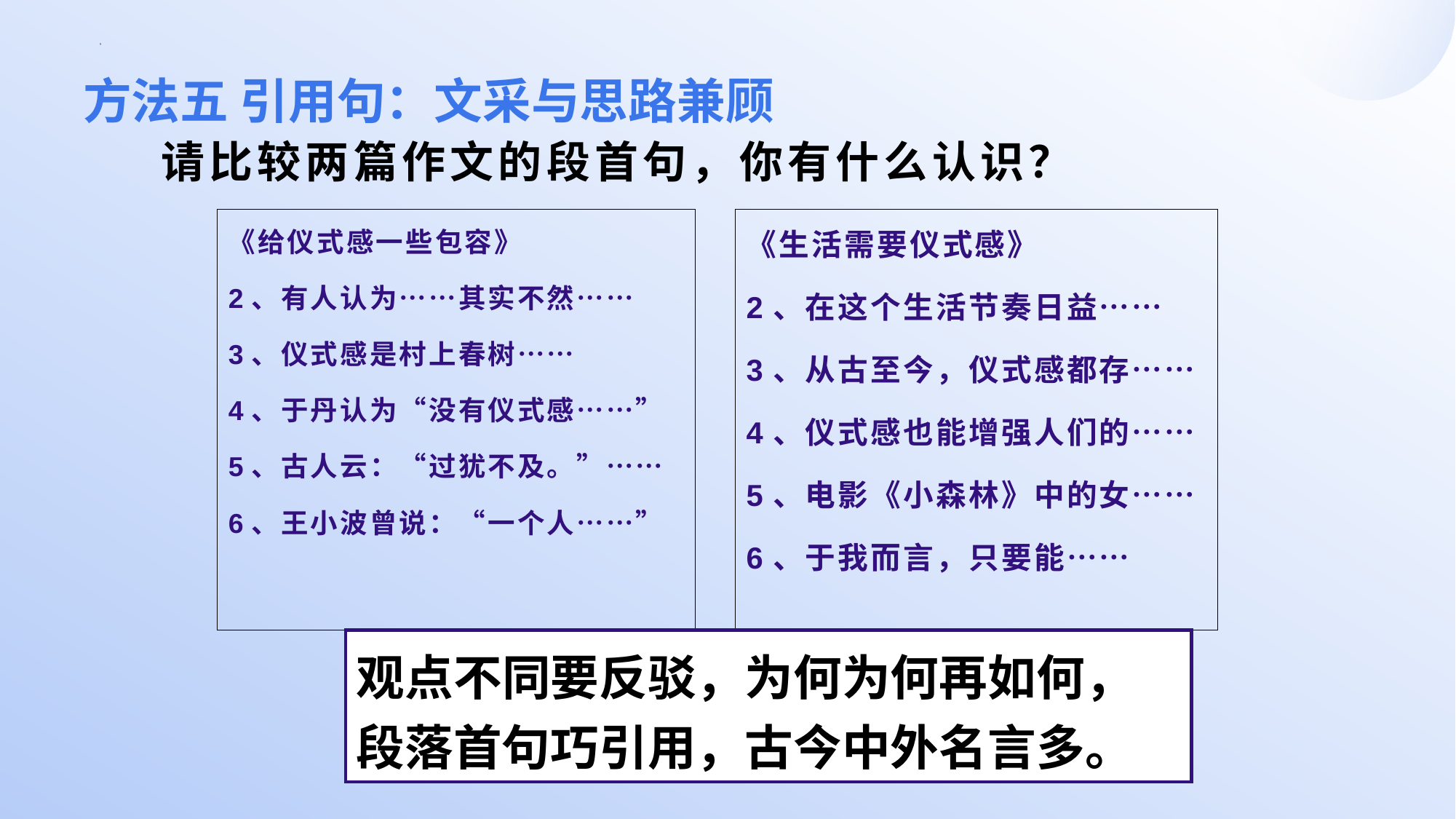

# 方法五 引用句：文采与思路兼顾
请比较两篇作文的段首句，你有什么认识？
《给仪式感一些包容》
2、有人认为……其实不然……
3、仪式感是村上春树……
4、于丹认为“没有仪式感……”
5、古人云：“过犹不及。”……
6、王小波曾说：“一个人……”
《生活需要仪式感》
2、在这个生活节奏日益……
3、从古至今，仪式感都存……
4、仪式感也能增强人们的……
5、电影《小森林》中的女……
6、于我而言，只要能……
观点不同要反驳，为何为何再如何，段落首句巧引用，古今中外名言多。